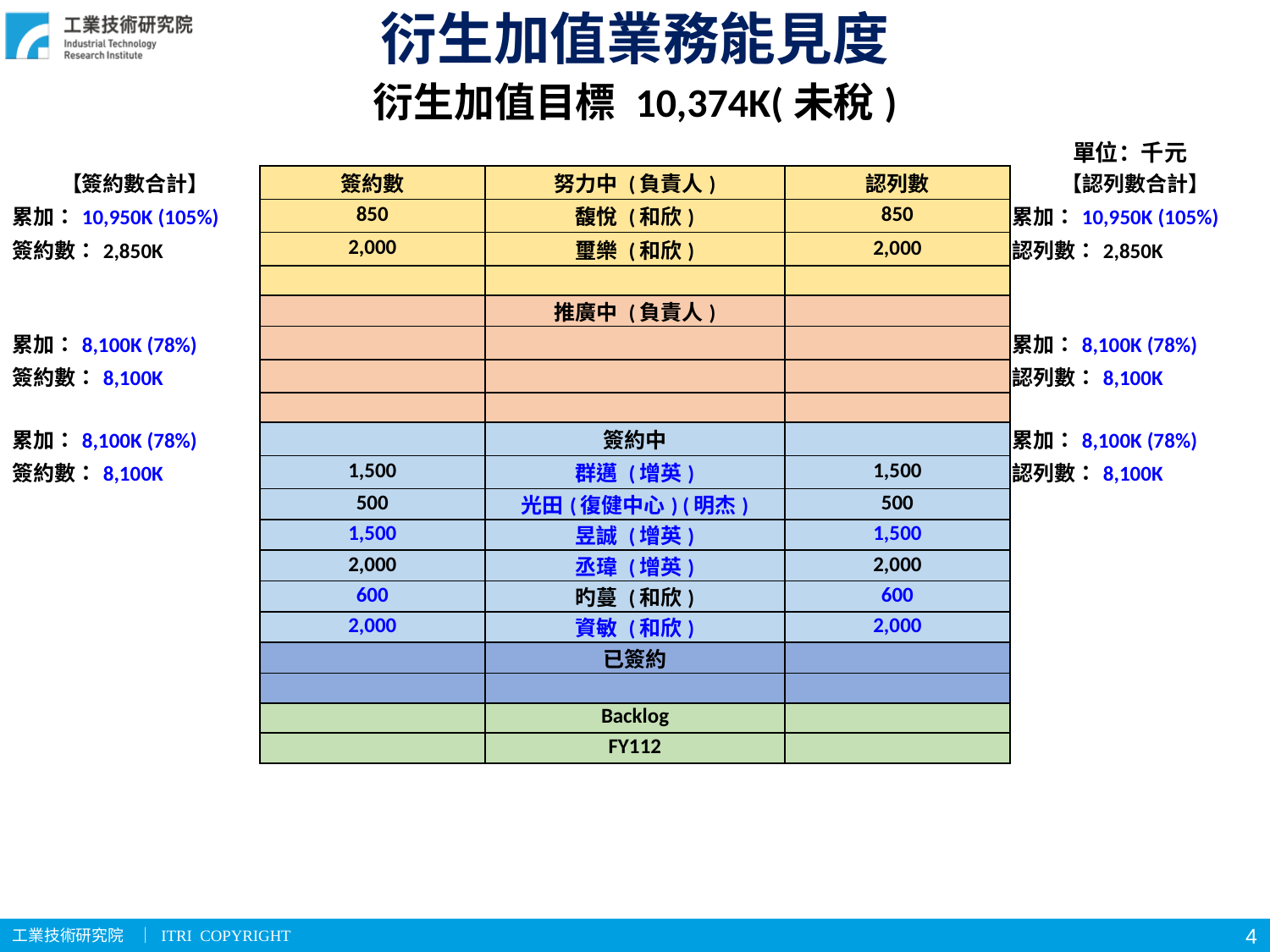

衍生加值業務能見度
衍生加值目標 10,374K(未稅)
單位：千元
| 【簽約數合計】 | 簽約數 | 努力中 (負責人) | 認列數 | 【認列數合計】 |
| --- | --- | --- | --- | --- |
| 累加：10,950K (105%) | 850 | 馥悅 (和欣) | 850 | 累加：10,950K (105%) |
| 簽約數：2,850K | 2,000 | 璽樂 (和欣) | 2,000 | 認列數：2,850K |
|  |  |  |  |  |
|  |  | 推廣中 (負責人) |  |  |
| 累加：8,100K (78%) |  |  |  | 累加：8,100K (78%) |
| 簽約數：8,100K |  |  |  | 認列數：8,100K |
|  |  |  |  |  |
| 累加：8,100K (78%) |  | 簽約中 |  | 累加：8,100K (78%) |
| 簽約數：8,100K | 1,500 | 群邁 (增英) | 1,500 | 認列數：8,100K |
|  | 500 | 光田(復健中心) (明杰) | 500 |  |
|  | 1,500 | 昱誠 (增英) | 1,500 |  |
|  | 2,000 | 丞瑋 (增英) | 2,000 |  |
|  | 600 | 旳蔓 (和欣) | 600 |  |
|  | 2,000 | 資敏 (和欣) | 2,000 |  |
|  |  | 已簽約 |  |  |
|  |  |  |  |  |
|  |  | Backlog |  |  |
|  |  | FY112 |  |  |